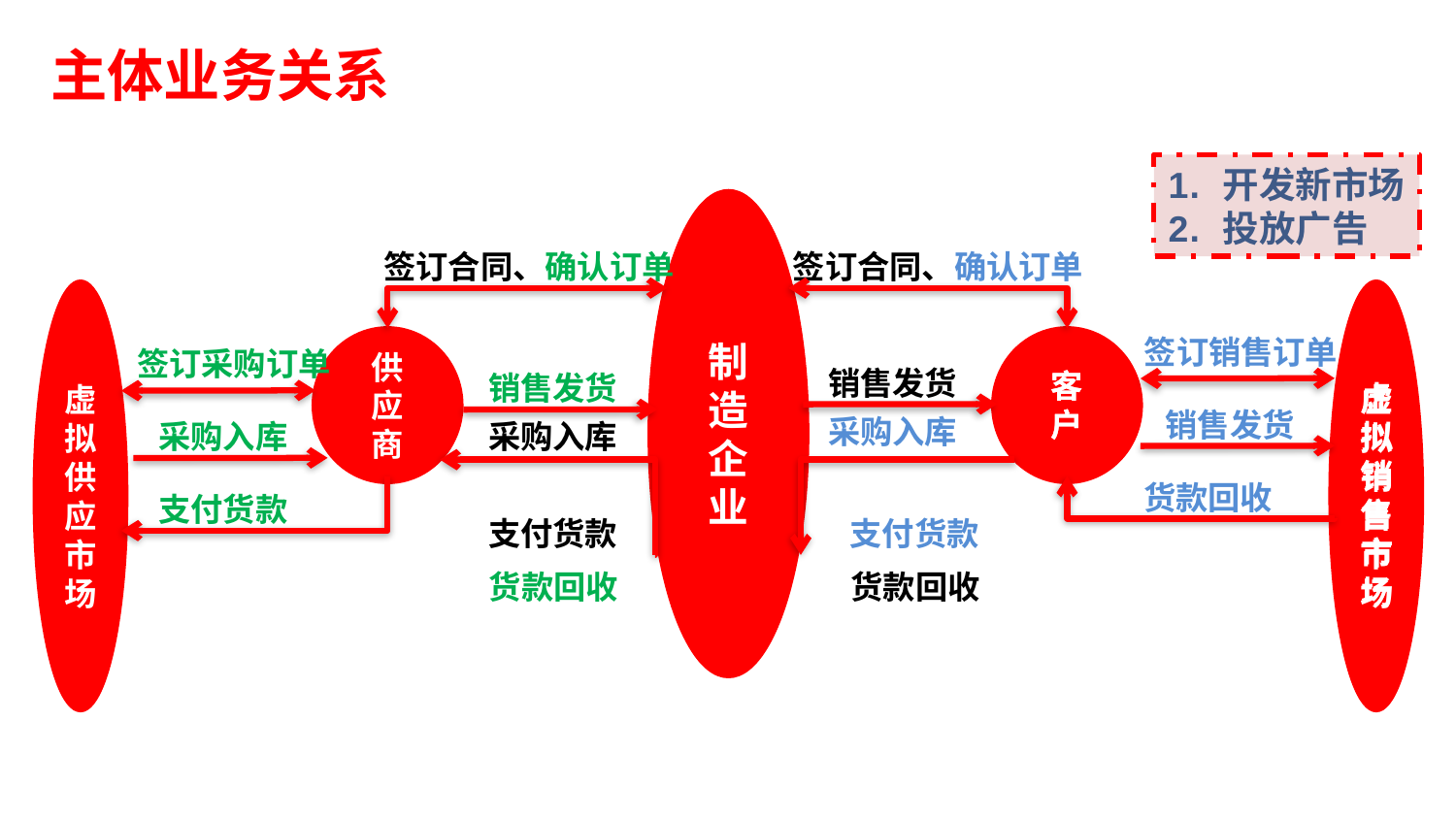

主体业务关系
开发新市场
投放广告
制
造
企
业
签订合同、确认订单
签订合同、确认订单
虚拟供应市场
虚拟销售市场
签订销售订单
供
应
商
客
户
签订采购订单
销售发货
客户
销售发货
虚拟销售市场
销售发货
采购入库
采购入库
采购入库
采购
原材料
货款回收
支付货款
支付货款
支付货款
货款回收
货款回收